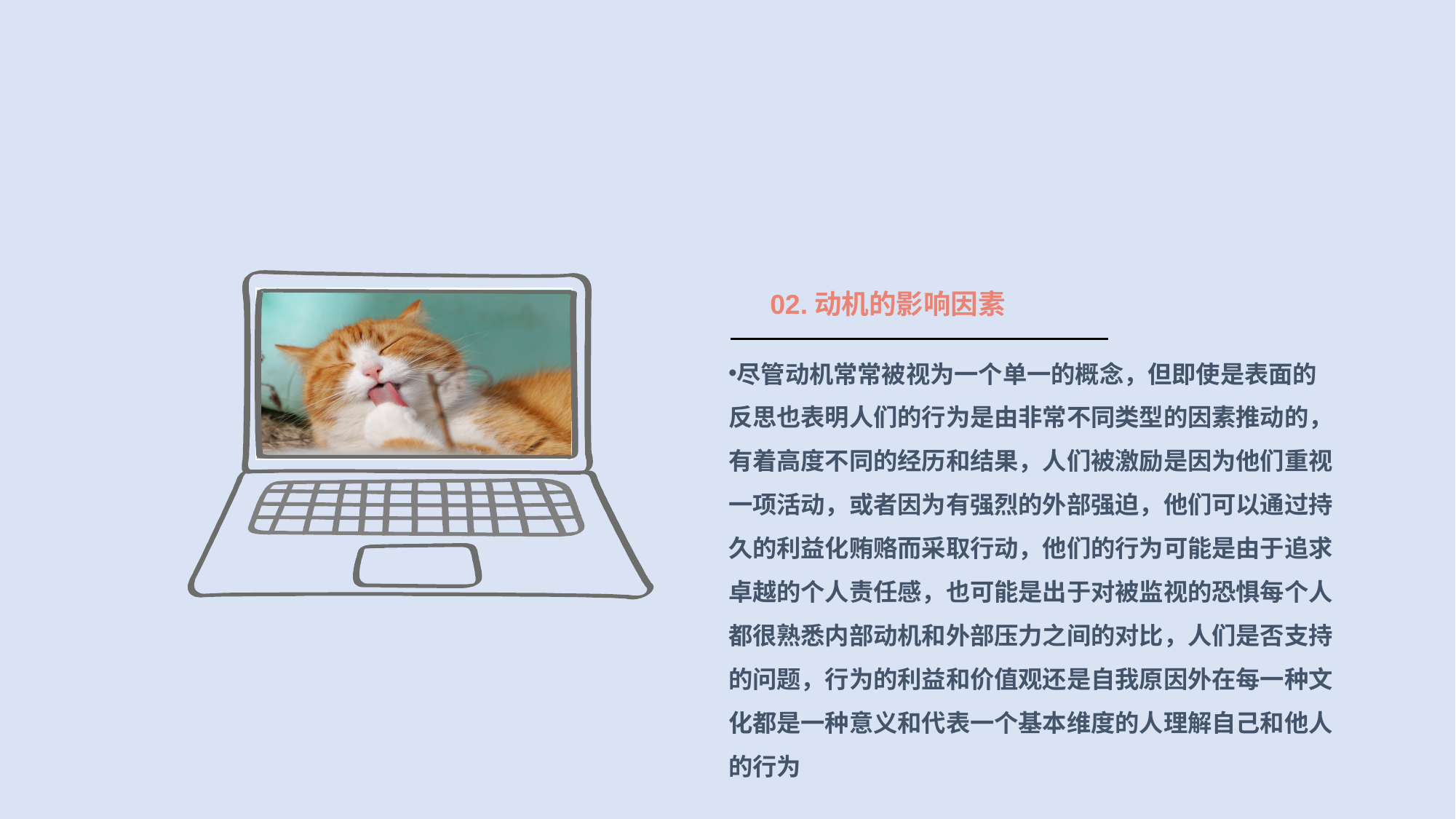

02.动机的影响因素
尽管动机常常被视为一个单一的概念，但即使是表面的反思也表明人们的行为是由非常不同类型的因素推动的，有着高度不同的经历和结果，人们被激励是因为他们重视一项活动，或者因为有强烈的外部强迫，他们可以通过持久的利益化贿赂而采取行动，他们的行为可能是由于追求卓越的个人责任感，也可能是出于对被监视的恐惧每个人都很熟悉内部动机和外部压力之间的对比，人们是否支持的问题，行为的利益和价值观还是自我原因外在每一种文化都是一种意义和代表一个基本维度的人理解自己和他人的行为